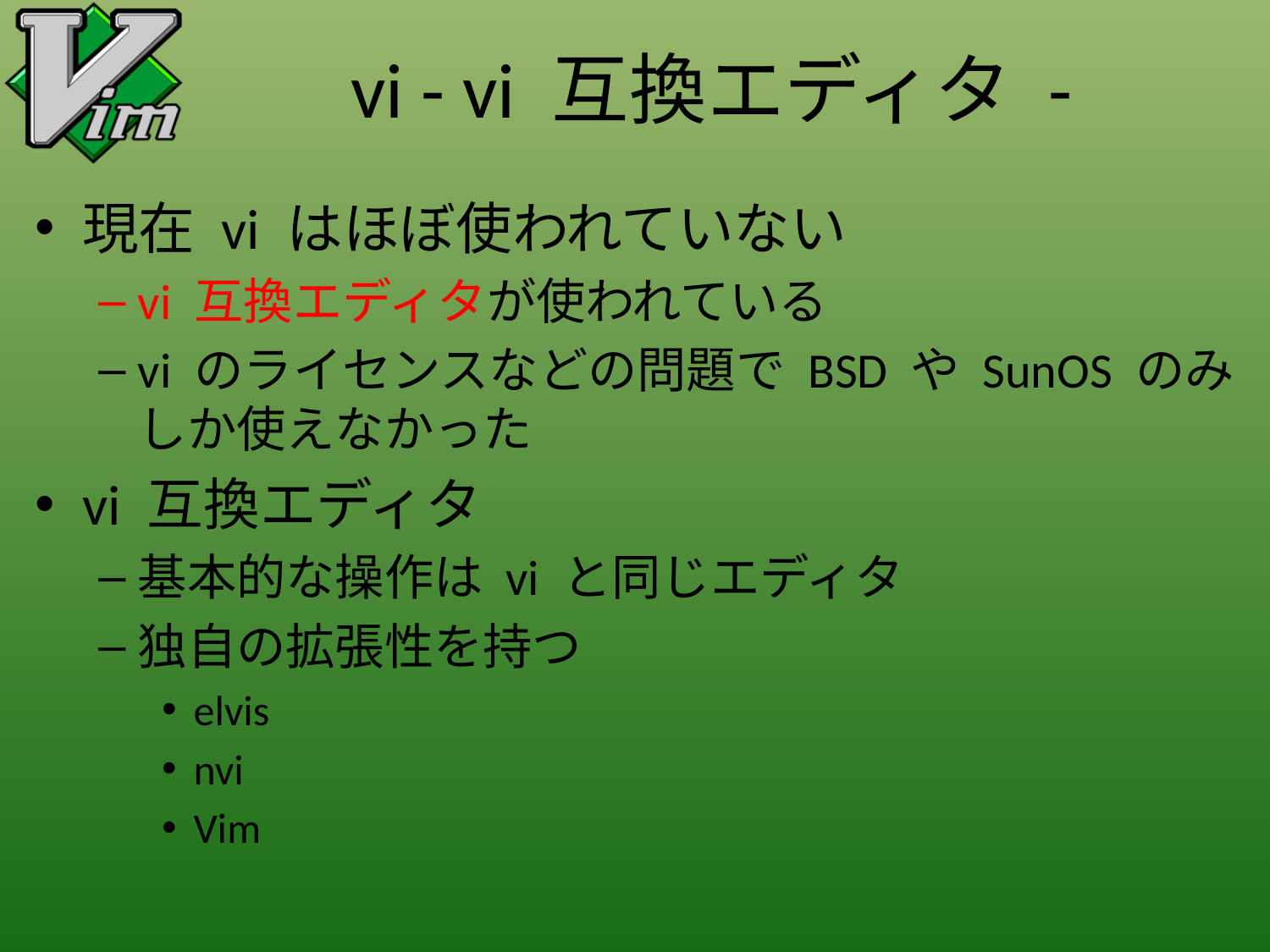

# vi - vi 互換エディタ -
現在 vi はほぼ使われていない
vi 互換エディタが使われている
vi のライセンスなどの問題で BSD や SunOS のみしか使えなかった
vi 互換エディタ
基本的な操作は vi と同じエディタ
独自の拡張性を持つ
elvis
nvi
Vim